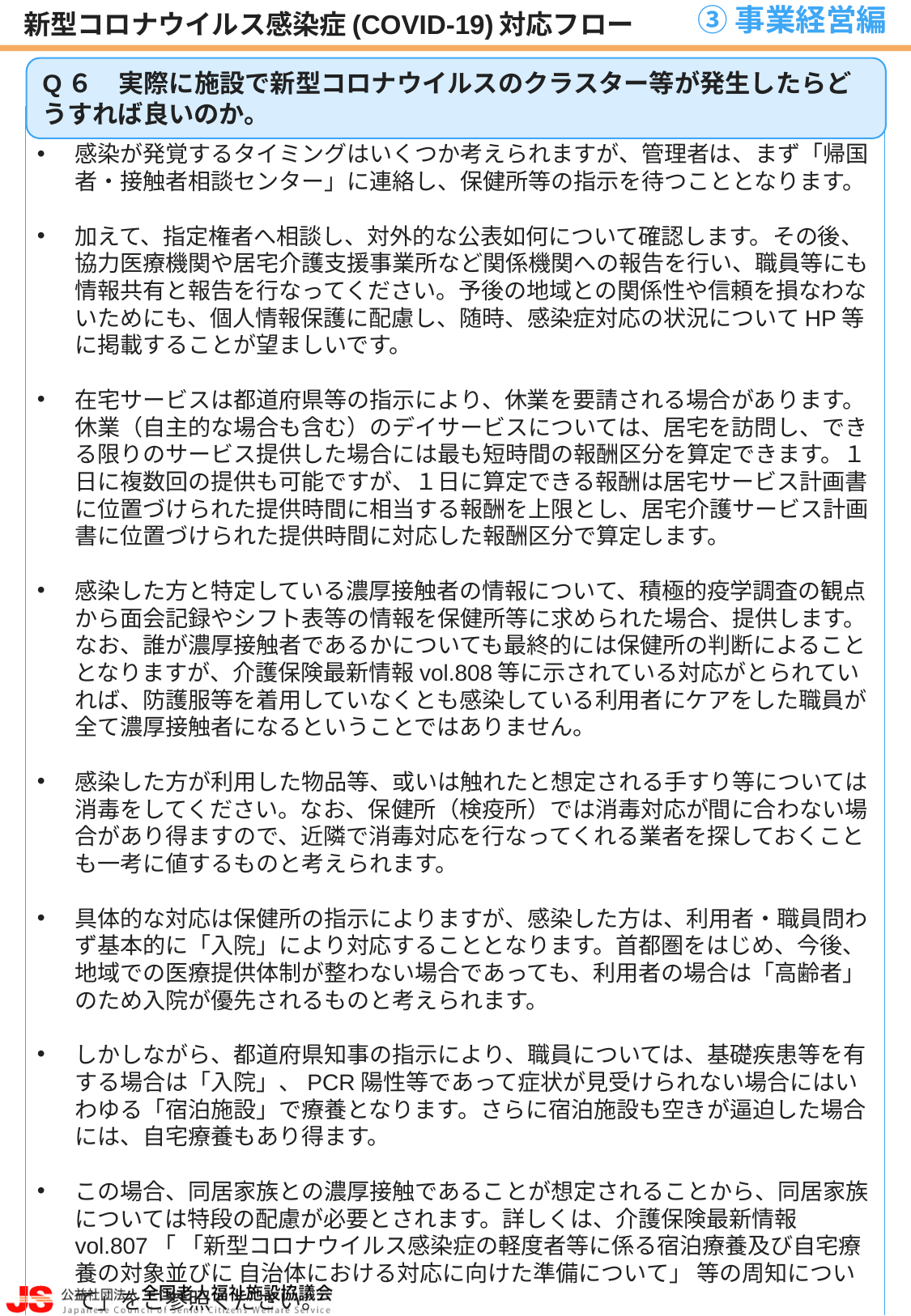

③事業経営編
新型コロナウイルス感染症(COVID-19)対応フロー
Q６　実際に施設で新型コロナウイルスのクラスター等が発生したらどうすれば良いのか。

感染が発覚するタイミングはいくつか考えられますが、管理者は、まず「帰国者・接触者相談センター」に連絡し、保健所等の指示を待つこととなります。

加えて、指定権者へ相談し、対外的な公表如何について確認します。その後、協力医療機関や居宅介護支援事業所など関係機関への報告を行い、職員等にも情報共有と報告を行なってください。予後の地域との関係性や信頼を損なわないためにも、個人情報保護に配慮し、随時、感染症対応の状況についてHP等に掲載することが望ましいです。

在宅サービスは都道府県等の指示により、休業を要請される場合があります。休業（自主的な場合も含む）のデイサービスについては、居宅を訪問し、できる限りのサービス提供した場合には最も短時間の報酬区分を算定できます。１日に複数回の提供も可能ですが、１日に算定できる報酬は居宅サービス計画書に位置づけられた提供時間に相当する報酬を上限とし、居宅介護サービス計画書に位置づけられた提供時間に対応した報酬区分で算定します。

感染した方と特定している濃厚接触者の情報について、積極的疫学調査の観点から面会記録やシフト表等の情報を保健所等に求められた場合、提供します。なお、誰が濃厚接触者であるかについても最終的には保健所の判断によることとなりますが、介護保険最新情報vol.808等に示されている対応がとられていれば、防護服等を着用していなくとも感染している利用者にケアをした職員が全て濃厚接触者になるということではありません。

感染した方が利用した物品等、或いは触れたと想定される手すり等については消毒をしてください。なお、保健所（検疫所）では消毒対応が間に合わない場合があり得ますので、近隣で消毒対応を行なってくれる業者を探しておくことも一考に値するものと考えられます。

具体的な対応は保健所の指示によりますが、感染した方は、利用者・職員問わず基本的に「入院」により対応することとなります。首都圏をはじめ、今後、地域での医療提供体制が整わない場合であっても、利用者の場合は「高齢者」のため入院が優先されるものと考えられます。

しかしながら、都道府県知事の指示により、職員については、基礎疾患等を有する場合は「入院」、PCR陽性等であって症状が見受けられない場合にはいわゆる「宿泊施設」で療養となります。さらに宿泊施設も空きが逼迫した場合には、自宅療養もあり得ます。

この場合、同居家族との濃厚接触であることが想定されることから、同居家族については特段の配慮が必要とされます。詳しくは、介護保険最新情報vol.807「 「新型コロナウイルス感染症の軽度者等に係る宿泊療養及び自宅療養の対象並びに 自治体における対応に向けた準備について」 等の周知について」をご参照ください。